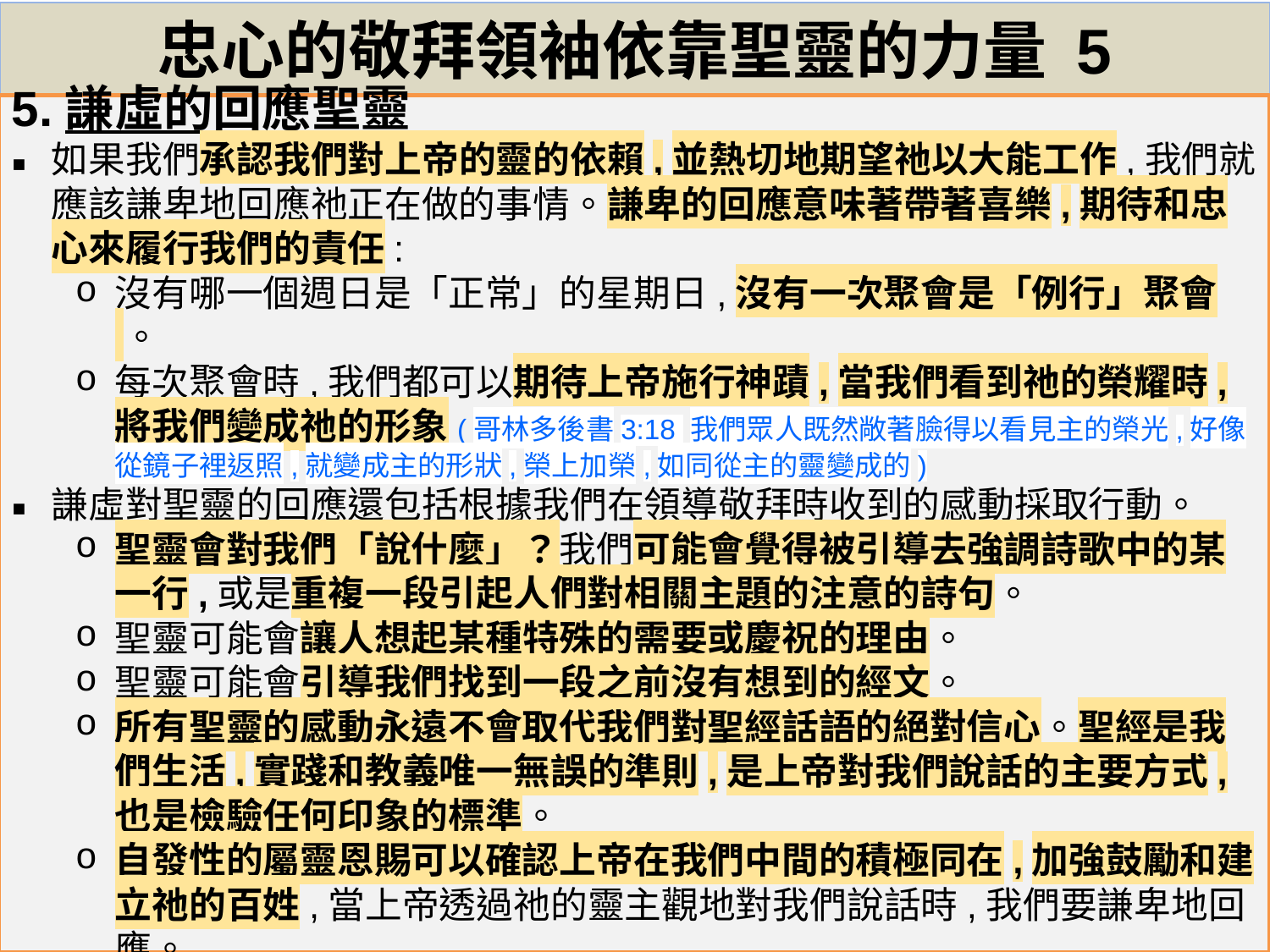

# 忠心的敬拜領袖依靠聖靈的力量 5
5.謙虛的回應聖靈
如果我們承認我們對上帝的靈的依賴,並熱切地期望祂以大能工作,我們就應該謙卑地回應祂正在做的事情。謙卑的回應意味著帶著喜樂,期待和忠心來履行我們的責任:
沒有哪一個週日是「正常」的星期日,沒有一次聚會是「例行」聚會 。
每次聚會時,我們都可以期待上帝施行神蹟,當我們看到祂的榮耀時,將我們變成祂的形象(哥林多後書3:18 我們眾人既然敞著臉得以看見主的榮光,好像從鏡子裡返照,就變成主的形狀,榮上加榮,如同從主的靈變成的)
謙虛對聖靈的回應還包括根據我們在領導敬拜時收到的感動採取行動。
聖靈會對我們「說什麼」？我們可能會覺得被引導去強調詩歌中的某一行,或是重複一段引起人們對相關主題的注意的詩句。
聖靈可能會讓人想起某種特殊的需要或慶祝的理由。
聖靈可能會引導我們找到一段之前沒有想到的經文。
所有聖靈的感動永遠不會取代我們對聖經話語的絕對信心。聖經是我們生活,實踐和教義唯一無誤的準則,是上帝對我們說話的主要方式,也是檢驗任何印象的標準。
自發性的屬靈恩賜可以確認上帝在我們中間的積極同在,加強鼓勵和建立祂的百姓,當上帝透過祂的靈主觀地對我們說話時,我們要謙卑地回應。